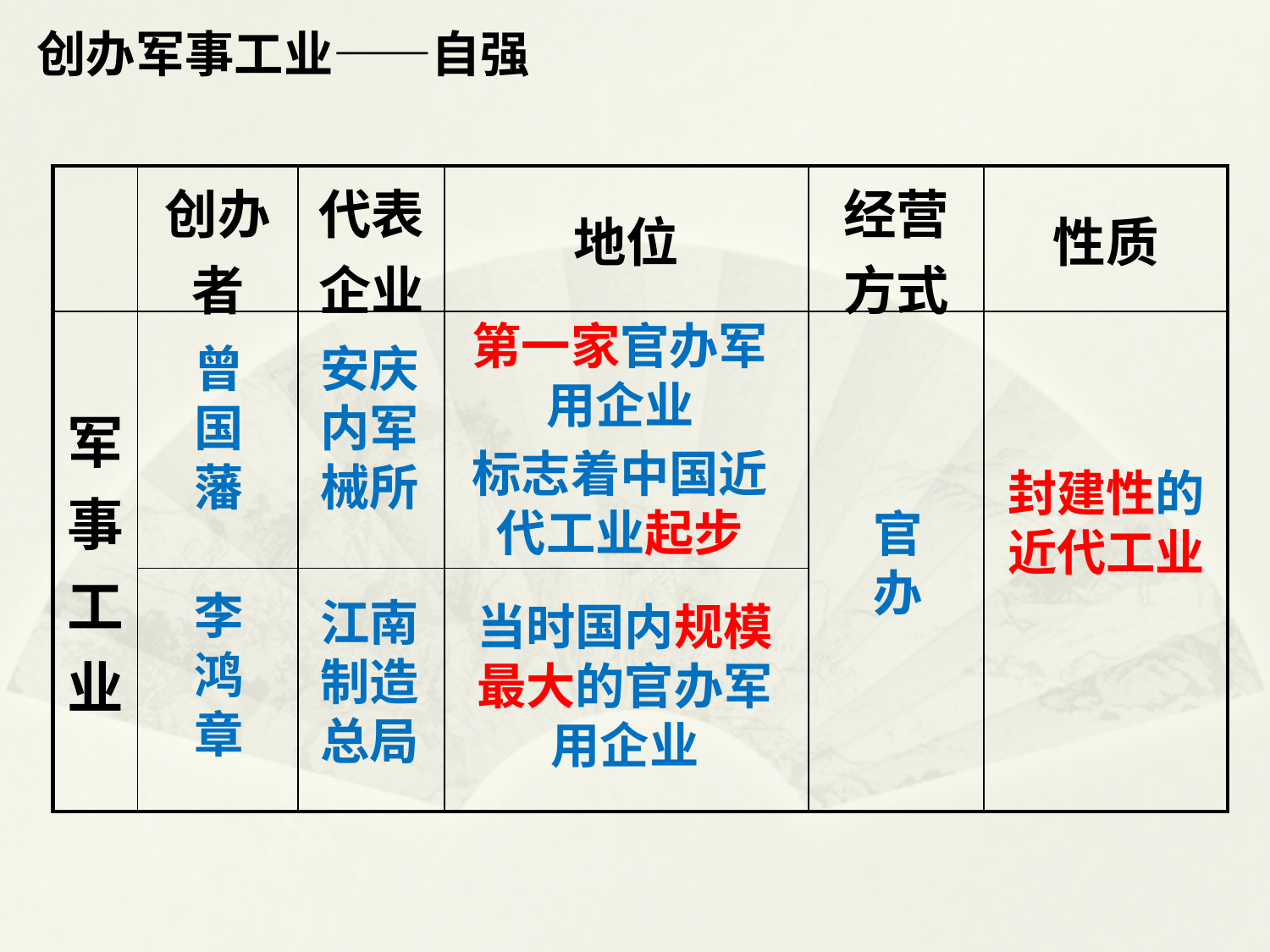

创办军事工业——自强
|  | 创办者 | 代表企业 | 地位 | 经营方式 | 性质 |
| --- | --- | --- | --- | --- | --- |
| 军事工业 |  |  |  |  |  |
|  |  |  |  |  |  |
第一家官办军用企业
标志着中国近代工业起步
曾国藩
安庆内军械所
封建性的近代工业
官办
李鸿章
江南制造总局
当时国内规模最大的官办军用企业